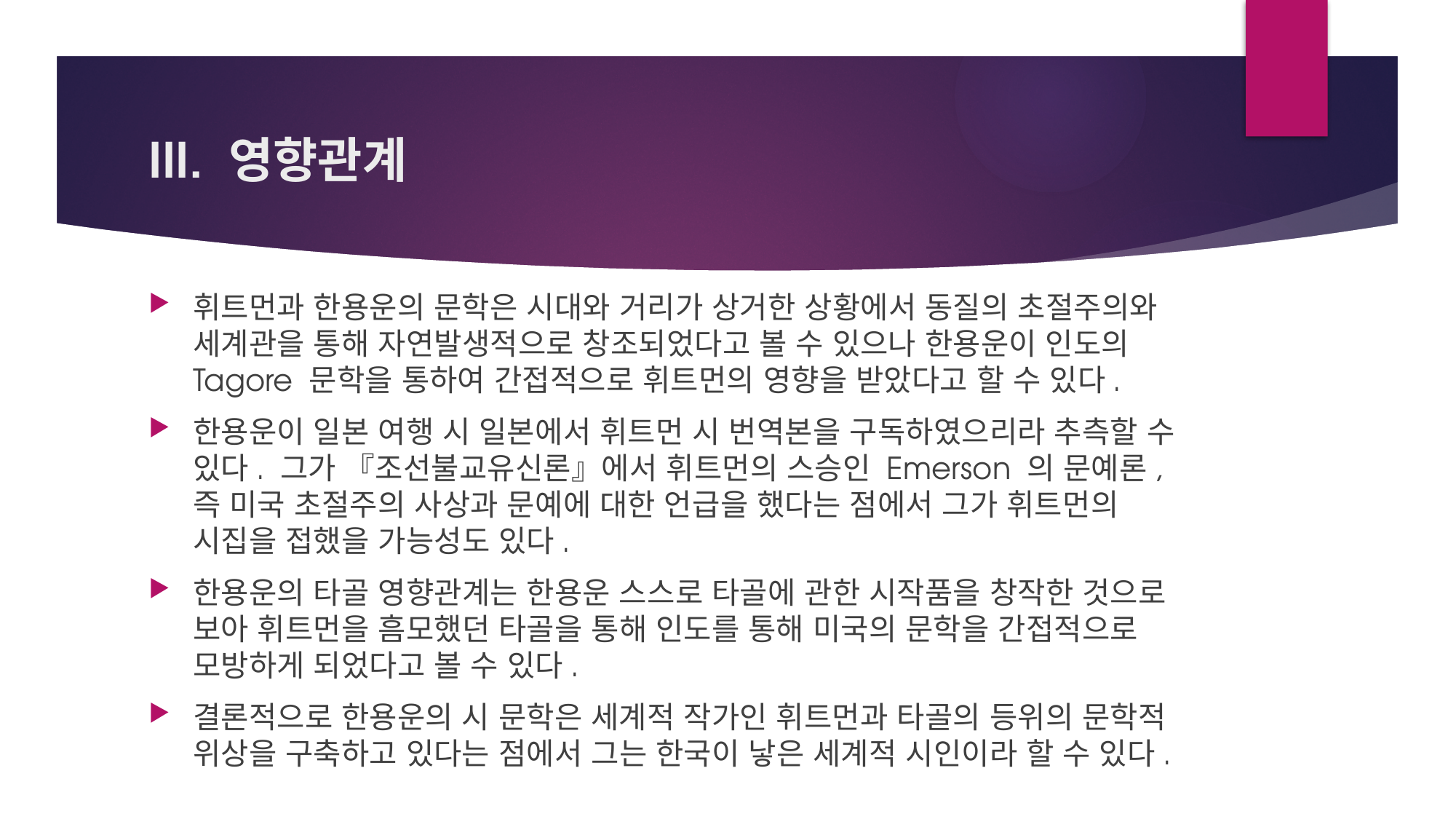

# III. 영향관계
휘트먼과 한용운의 문학은 시대와 거리가 상거한 상황에서 동질의 초절주의와 세계관을 통해 자연발생적으로 창조되었다고 볼 수 있으나 한용운이 인도의 Tagore 문학을 통하여 간접적으로 휘트먼의 영향을 받았다고 할 수 있다.
한용운이 일본 여행 시 일본에서 휘트먼 시 번역본을 구독하였으리라 추측할 수 있다. 그가 『조선불교유신론』에서 휘트먼의 스승인 Emerson 의 문예론, 즉 미국 초절주의 사상과 문예에 대한 언급을 했다는 점에서 그가 휘트먼의 시집을 접했을 가능성도 있다.
한용운의 타골 영향관계는 한용운 스스로 타골에 관한 시작품을 창작한 것으로 보아 휘트먼을 흠모했던 타골을 통해 인도를 통해 미국의 문학을 간접적으로 모방하게 되었다고 볼 수 있다.
결론적으로 한용운의 시 문학은 세계적 작가인 휘트먼과 타골의 등위의 문학적 위상을 구축하고 있다는 점에서 그는 한국이 낳은 세계적 시인이라 할 수 있다.